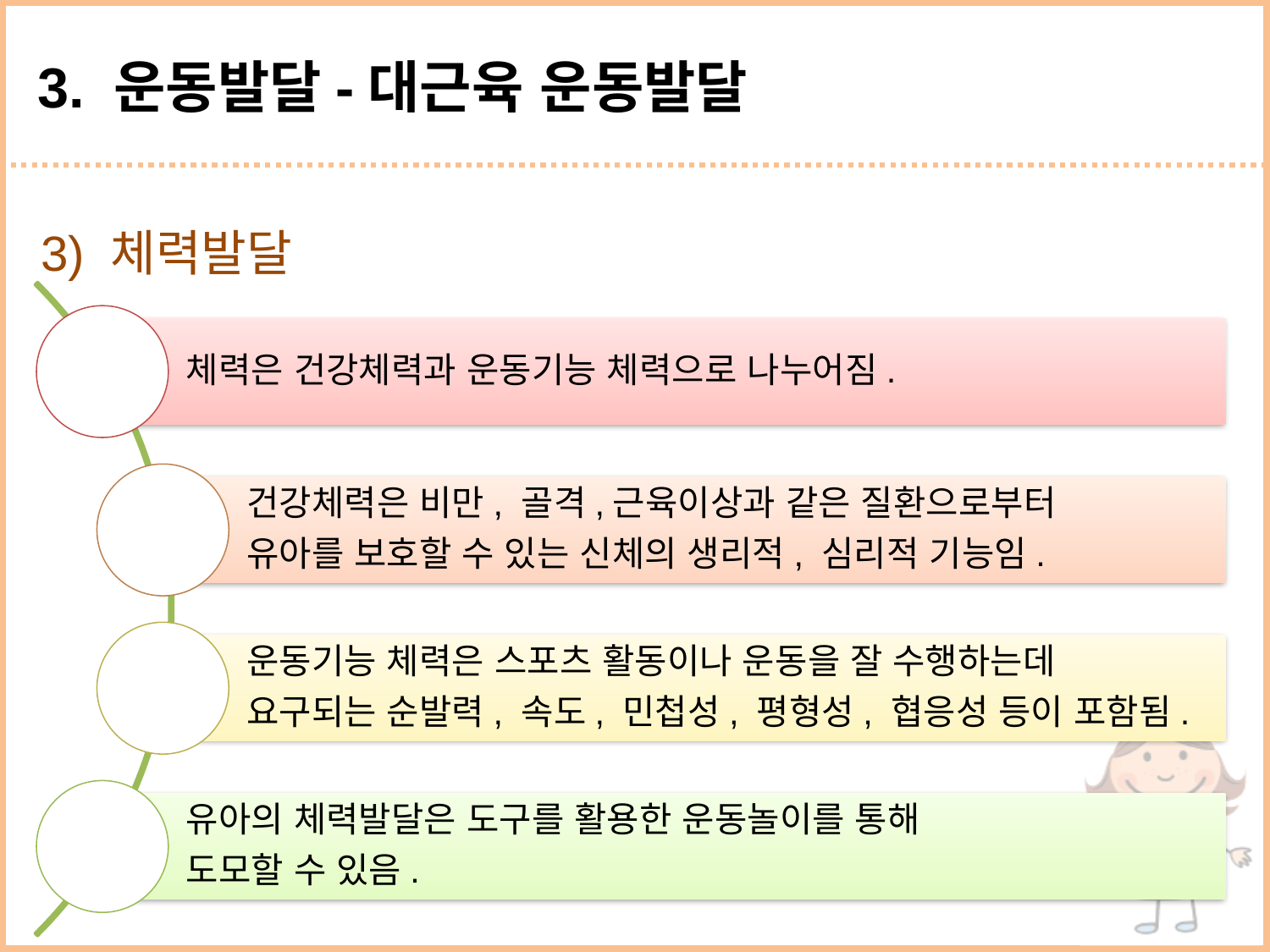

# 3. 운동발달-대근육 운동발달
3) 체력발달
체력은 건강체력과 운동기능 체력으로 나누어짐.
건강체력은 비만, 골격,근육이상과 같은 질환으로부터
유아를 보호할 수 있는 신체의 생리적, 심리적 기능임.
운동기능 체력은 스포츠 활동이나 운동을 잘 수행하는데
요구되는 순발력, 속도, 민첩성, 평형성, 협응성 등이 포함됨.
유아의 체력발달은 도구를 활용한 운동놀이를 통해
도모할 수 있음.